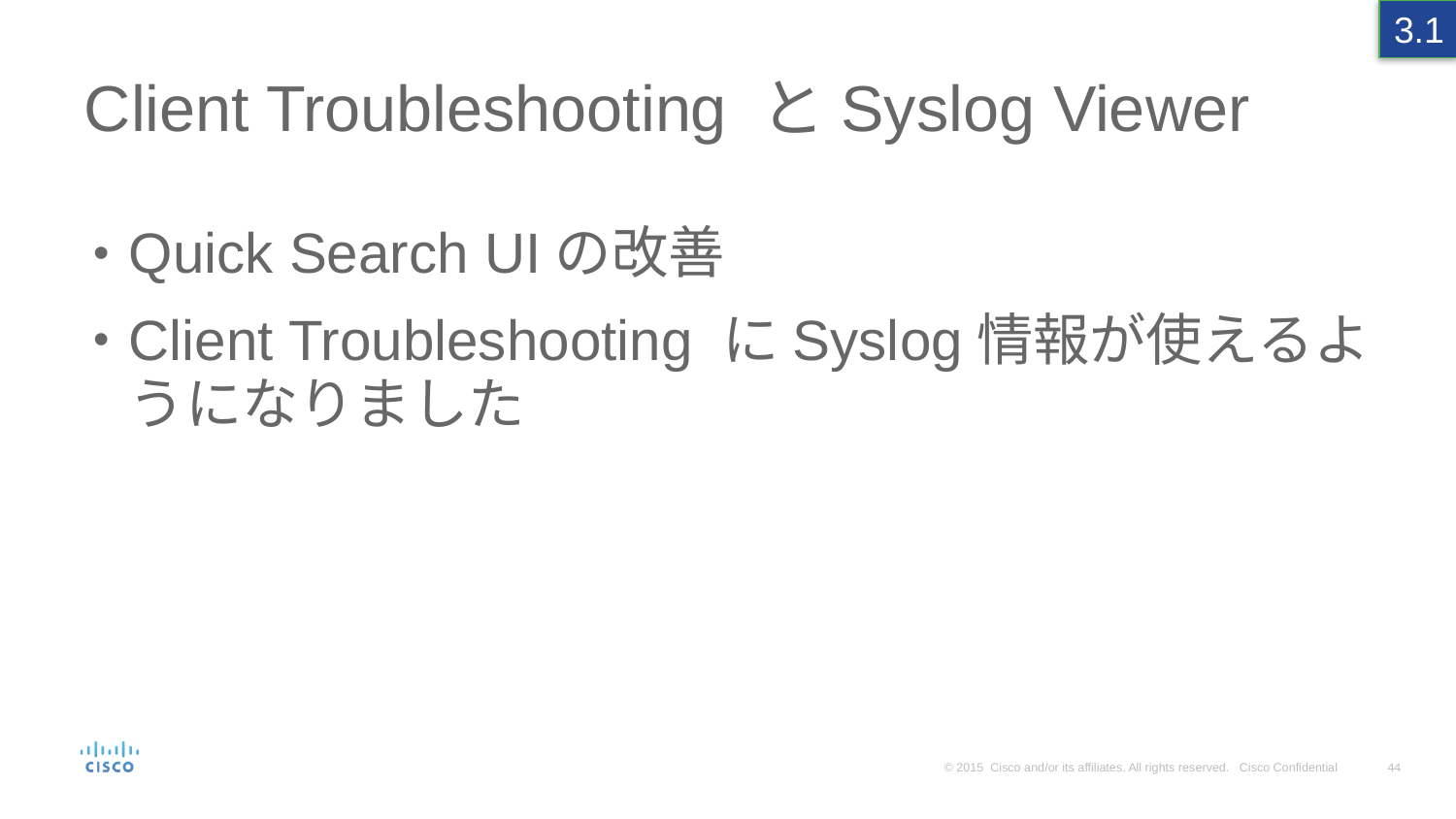

3.1
# Client Troubleshooting とSyslog Viewer
Quick Search UIの改善
Client Troubleshooting にSyslog情報が使えるようになりました